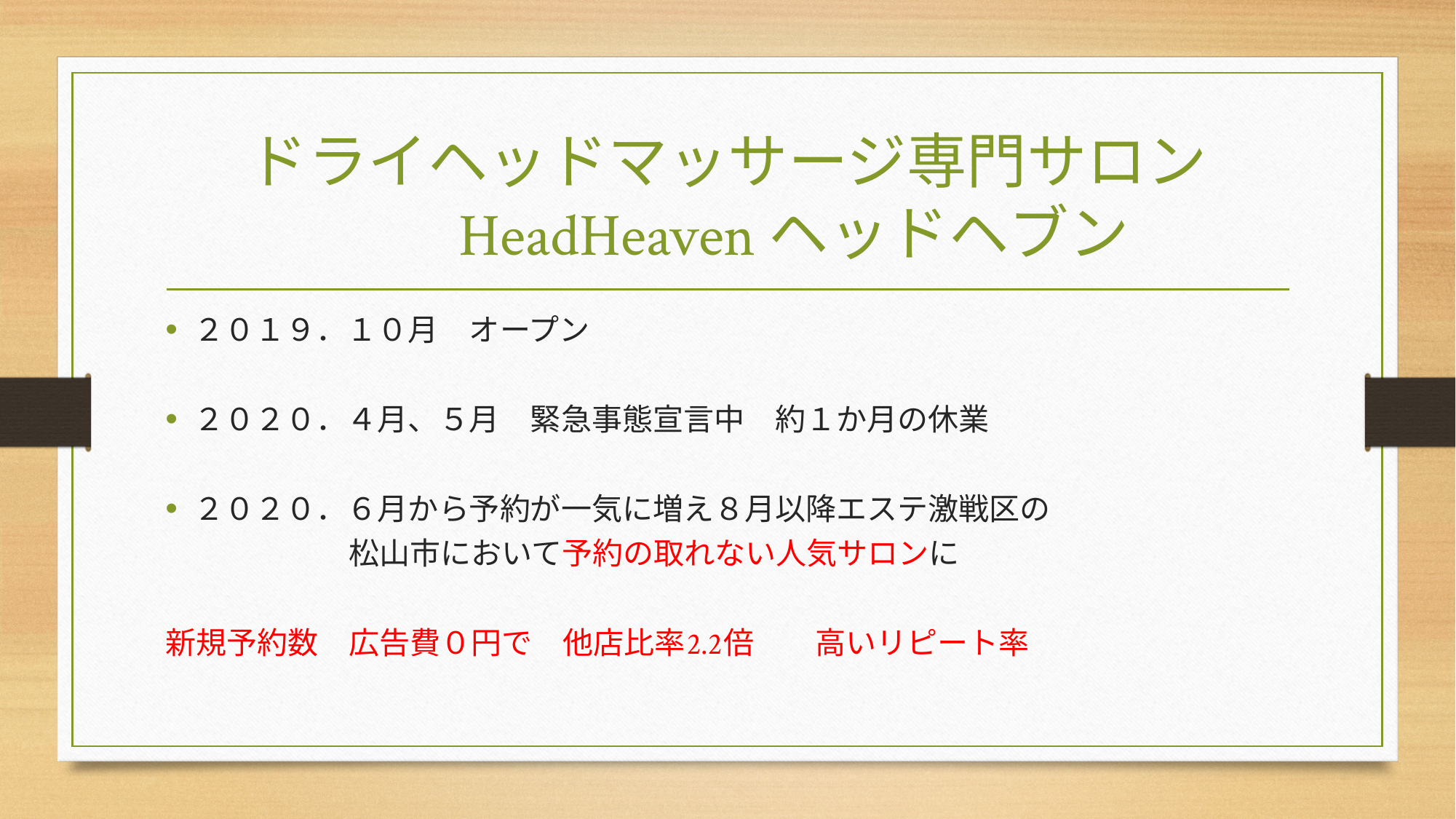

# ドライヘッドマッサージ専門サロン 　　HeadHeavenヘッドヘブン
２０１９．１０月　オープン

２０２０．４月、５月　緊急事態宣言中　約１か月の休業

２０２０．６月から予約が一気に増え８月以降エステ激戦区の
　　　　　　松山市において予約の取れない人気サロンに

新規予約数　広告費０円で　他店比率2.2倍　　高いリピート率